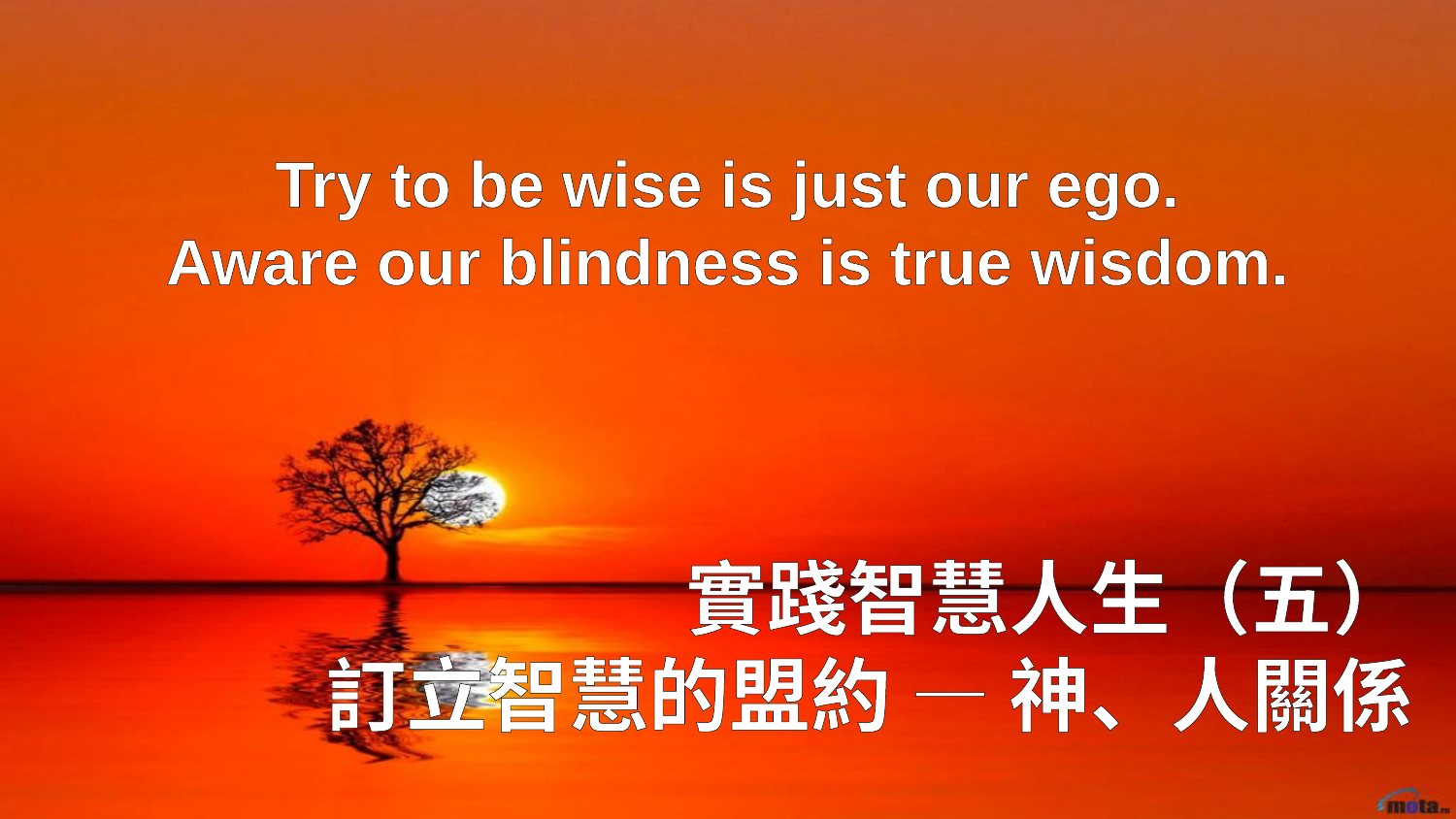

Try to be wise is just our ego.
Aware our blindness is true wisdom.
# 實踐智慧人生（五） 訂立智慧的盟約 — 神、人關係